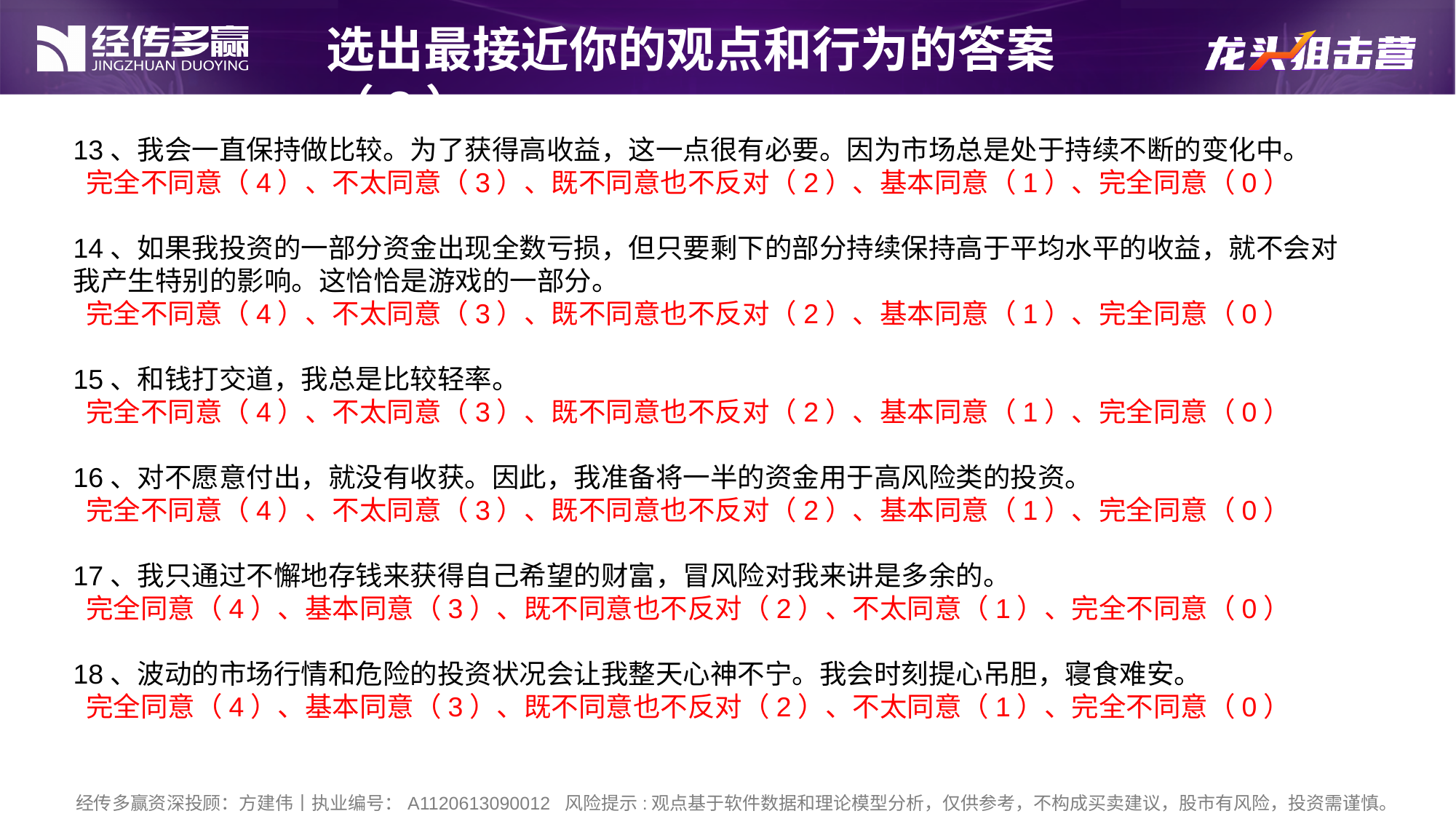

选出最接近你的观点和行为的答案（3）
13、我会一直保持做比较。为了获得高收益，这一点很有必要。因为市场总是处于持续不断的变化中。
 完全不同意（4）、不太同意（3）、既不同意也不反对（2）、基本同意（1）、完全同意（0）

14、如果我投资的一部分资金出现全数亏损，但只要剩下的部分持续保持高于平均水平的收益，就不会对我产生特别的影响。这恰恰是游戏的一部分。
 完全不同意（4）、不太同意（3）、既不同意也不反对（2）、基本同意（1）、完全同意（0）

15、和钱打交道，我总是比较轻率。
 完全不同意（4）、不太同意（3）、既不同意也不反对（2）、基本同意（1）、完全同意（0）

16、对不愿意付出，就没有收获。因此，我准备将一半的资金用于高风险类的投资。
 完全不同意（4）、不太同意（3）、既不同意也不反对（2）、基本同意（1）、完全同意（0）

17、我只通过不懈地存钱来获得自己希望的财富，冒风险对我来讲是多余的。
 完全同意（4）、基本同意（3）、既不同意也不反对（2）、不太同意（1）、完全不同意（0）

18、波动的市场行情和危险的投资状况会让我整天心神不宁。我会时刻提心吊胆，寝食难安。
 完全同意（4）、基本同意（3）、既不同意也不反对（2）、不太同意（1）、完全不同意（0）